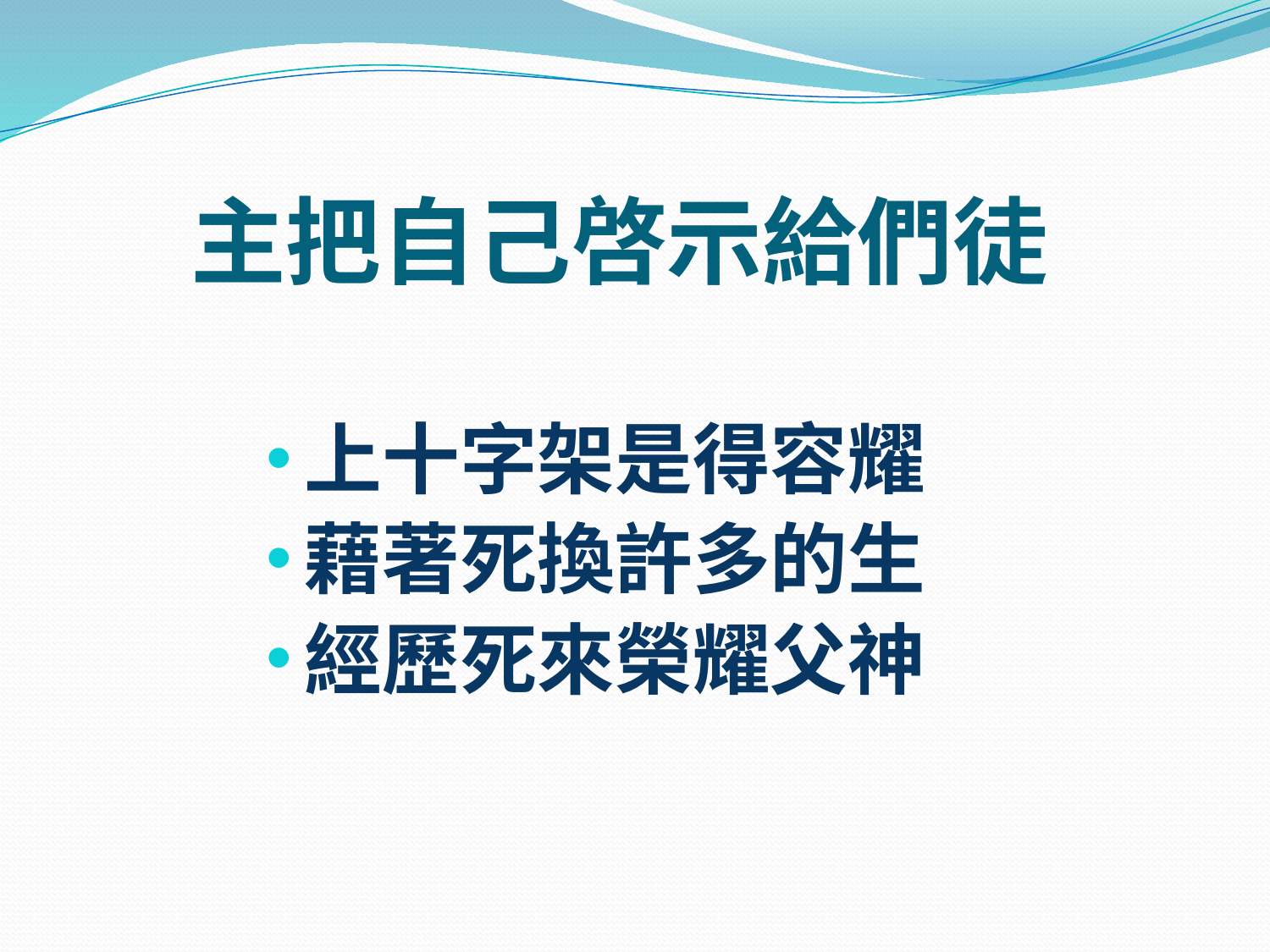

# 主把自己啓示給們徒
上十字架是得容耀
藉著死換許多的生
經歷死來榮耀父神